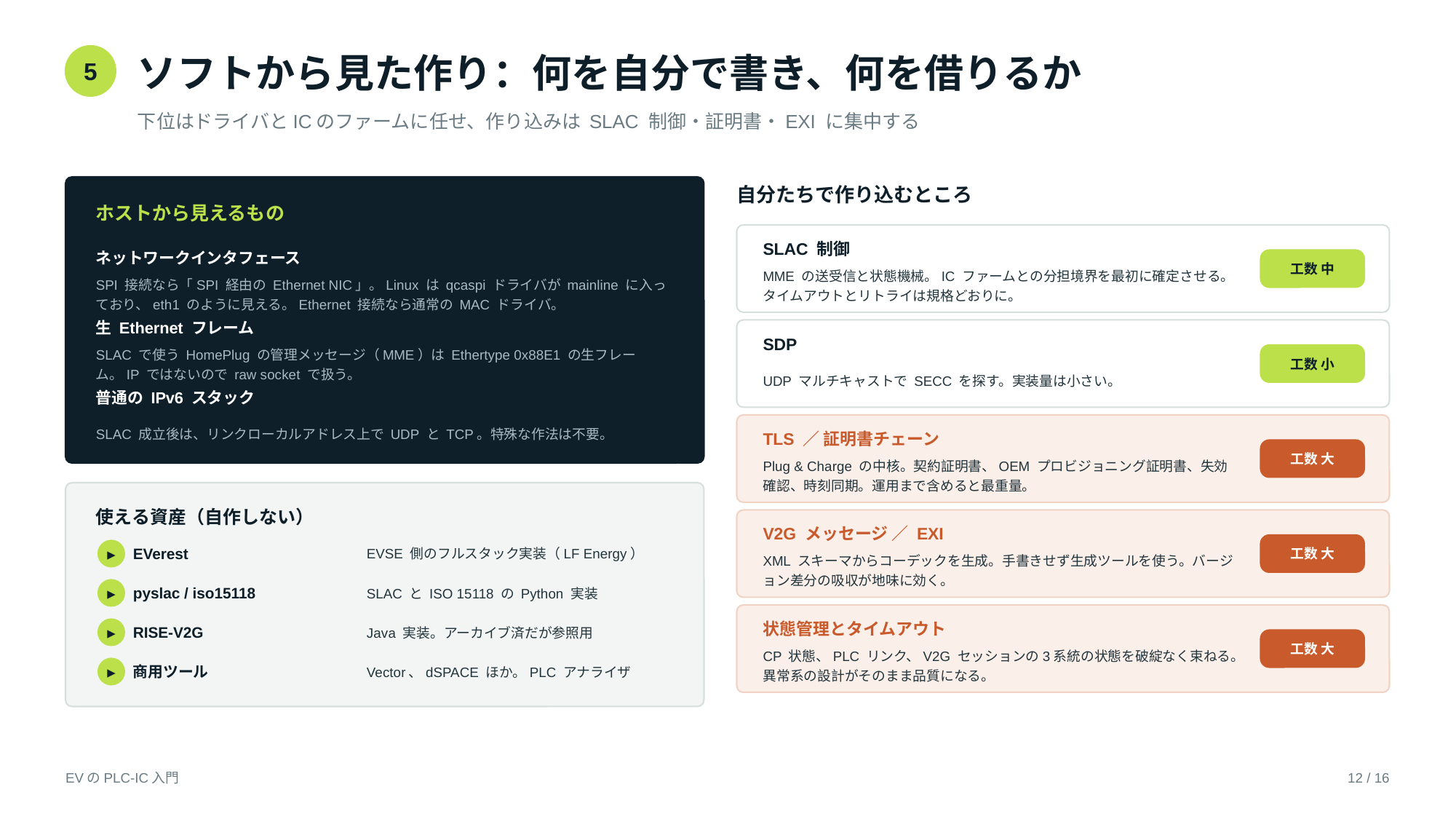

ソフトから見た作り：何を自分で書き、何を借りるか

5
下位はドライバとICのファームに任せ、作り込みは SLAC 制御・証明書・EXI に集中する

自分たちで作り込むところ
ホストから見えるもの

SLAC 制御
ネットワークインタフェース

工数 中
MME の送受信と状態機械。IC ファームとの分担境界を最初に確定させる。タイムアウトとリトライは規格どおりに。
SPI 接続なら「SPI 経由の Ethernet NIC」。Linux は qcaspi ドライバが mainline に入っており、eth1 のように見える。Ethernet 接続なら通常の MAC ドライバ。
生 Ethernet フレーム

SDP
SLAC で使う HomePlug の管理メッセージ（MME）は Ethertype 0x88E1 の生フレーム。IP ではないので raw socket で扱う。

工数 小
UDP マルチキャストで SECC を探す。実装量は小さい。
普通の IPv6 スタック
SLAC 成立後は、リンクローカルアドレス上で UDP と TCP。特殊な作法は不要。

TLS ／ 証明書チェーン

工数 大
Plug & Charge の中核。契約証明書、OEM プロビジョニング証明書、失効確認、時刻同期。運用まで含めると最重量。

使える資産（自作しない）

V2G メッセージ ／ EXI

工数 大
EVerest
EVSE 側のフルスタック実装（LF Energy）

▸
XML スキーマからコーデックを生成。手書きせず生成ツールを使う。バージョン差分の吸収が地味に効く。
pyslac / iso15118
SLAC と ISO 15118 の Python 実装

▸

状態管理とタイムアウト
RISE-V2G
Java 実装。アーカイブ済だが参照用

▸

工数 大
CP 状態、PLC リンク、V2G セッションの3系統の状態を破綻なく束ねる。異常系の設計がそのまま品質になる。
商用ツール
Vector、dSPACE ほか。PLC アナライザ

▸
EVのPLC-IC入門
12 / 16